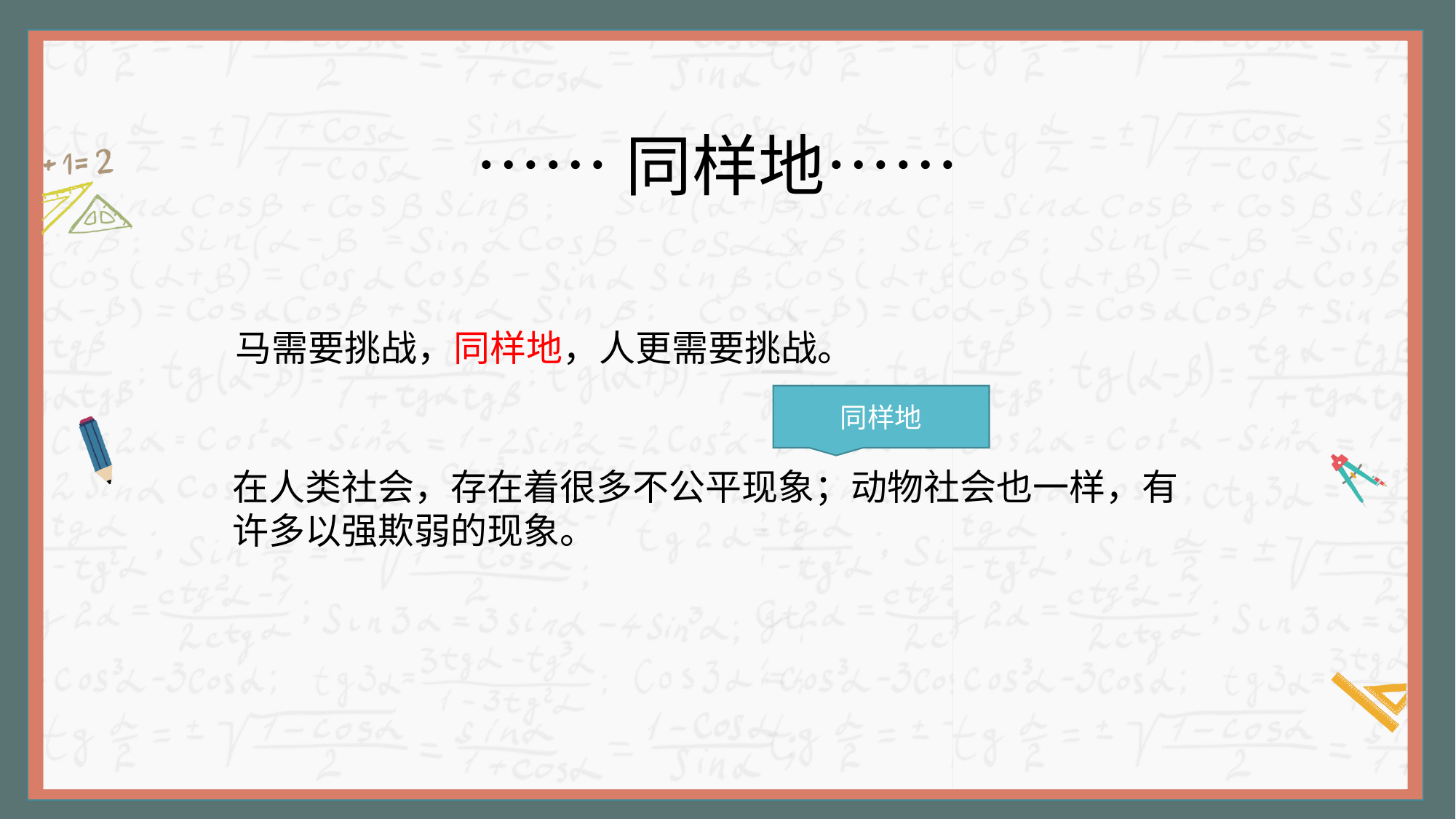

……同样地……
马需要挑战，同样地，人更需要挑战。
同样地
在人类社会，存在着很多不公平现象；动物社会也一样，有许多以强欺弱的现象。